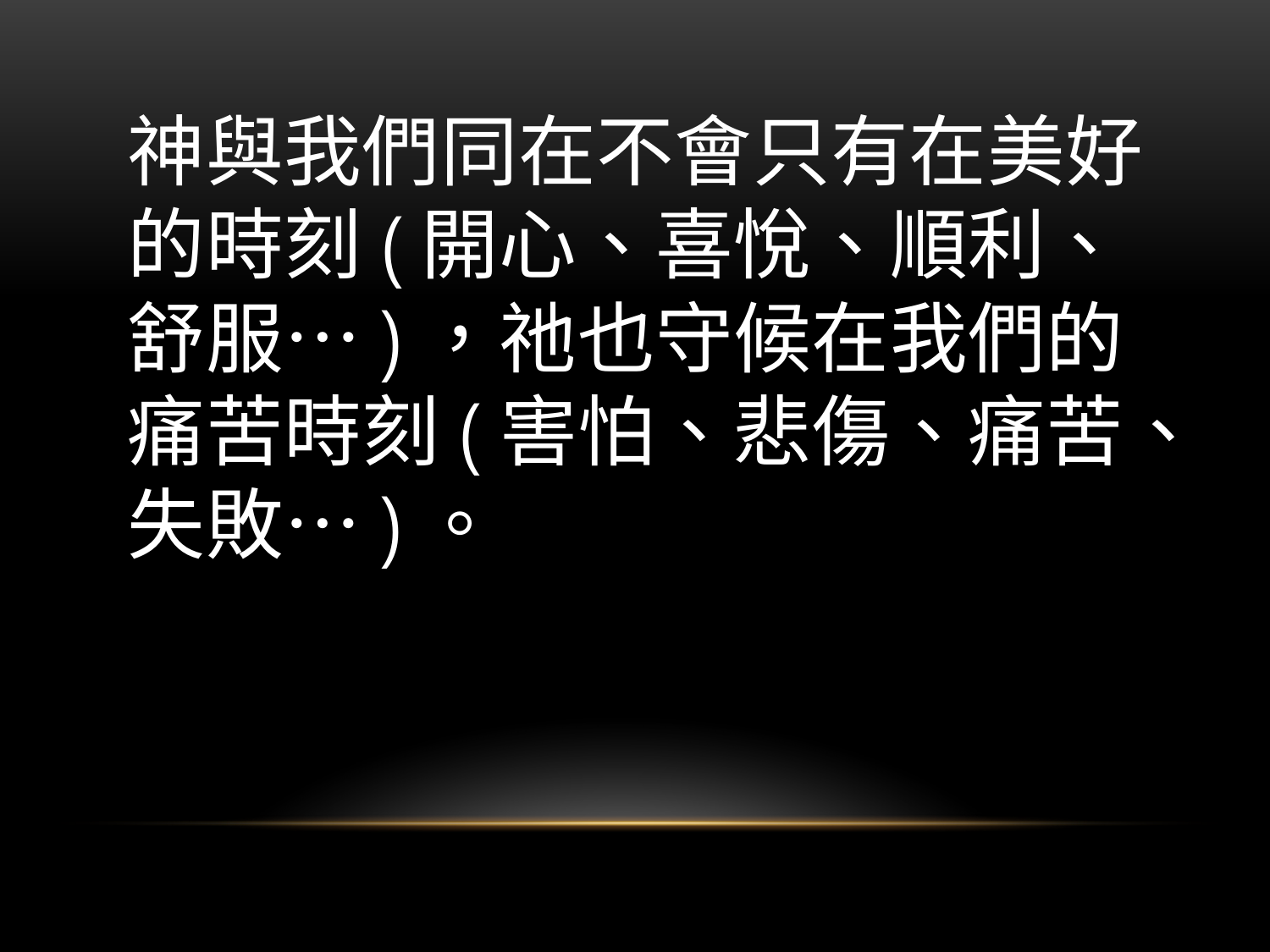

神與我們同在不會只有在美好的時刻(開心、喜悅、順利、舒服…)，祂也守候在我們的痛苦時刻(害怕、悲傷、痛苦、失敗…)。